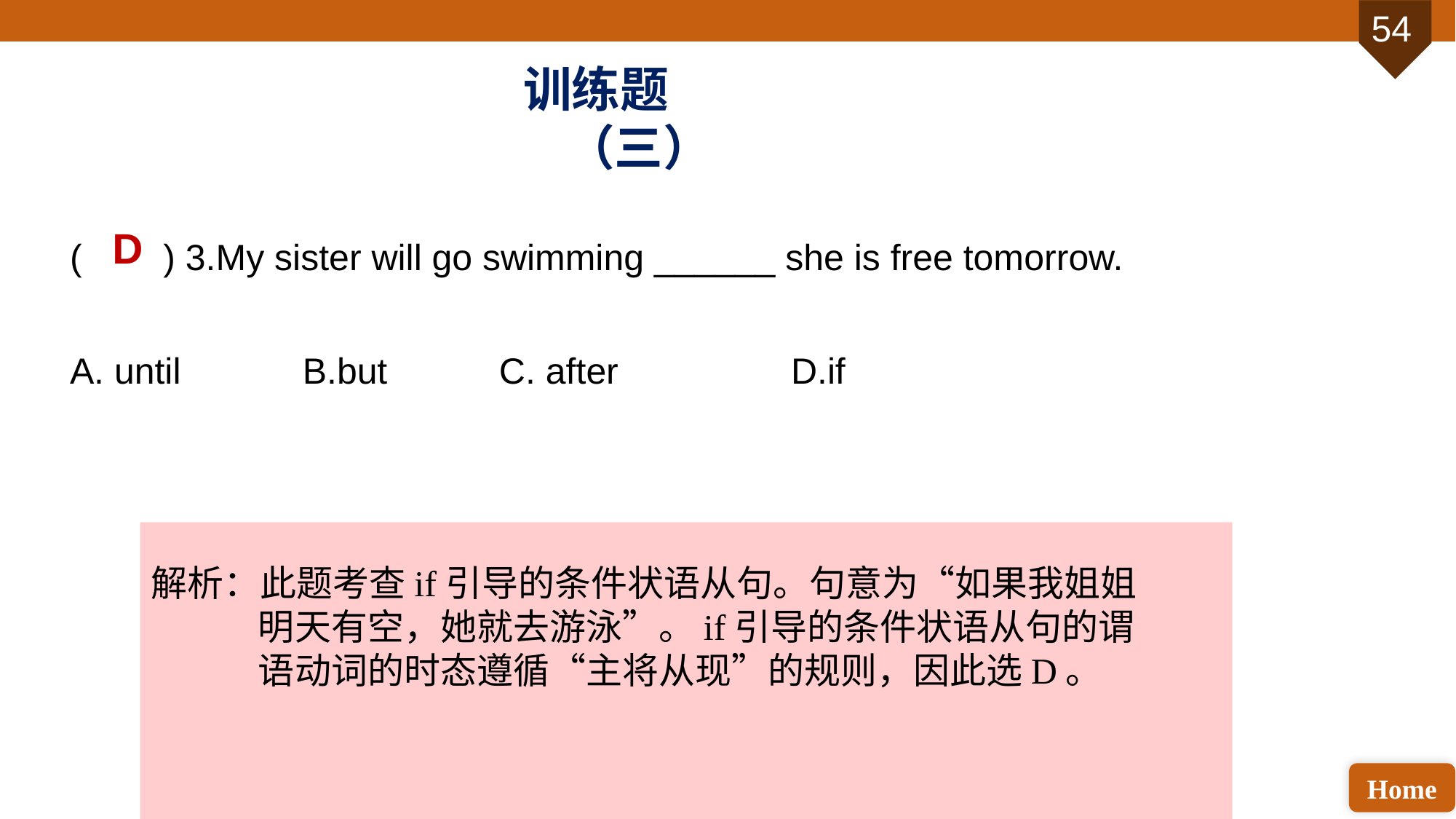

训练题（三）
D
(        ) 3.My sister will go swimming ______ she is free tomorrow.

A. until            B.but           C. after                 D.if

解析：此题考查if引导的条件状语从句。句意为“如果我姐姐明天有空，她就去游泳”。if引导的条件状语从句的谓语动词的时态遵循“主将从现”的规则，因此选D。